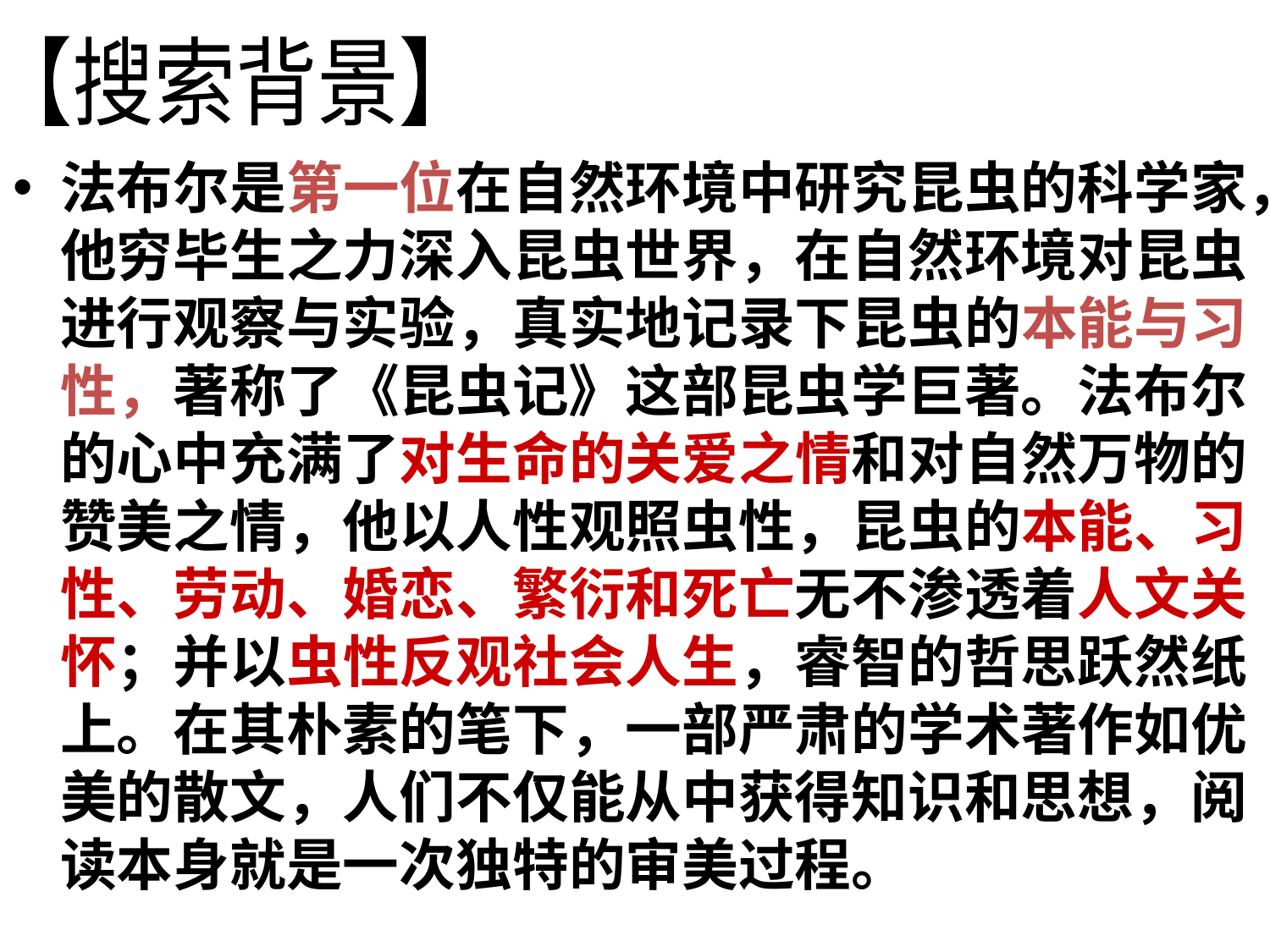

【搜索背景】
法布尔是第一位在自然环境中研究昆虫的科学家，他穷毕生之力深入昆虫世界，在自然环境对昆虫进行观察与实验，真实地记录下昆虫的本能与习性，著称了《昆虫记》这部昆虫学巨著。法布尔的心中充满了对生命的关爱之情和对自然万物的赞美之情，他以人性观照虫性，昆虫的本能、习性、劳动、婚恋、繁衍和死亡无不渗透着人文关怀；并以虫性反观社会人生，睿智的哲思跃然纸上。在其朴素的笔下，一部严肃的学术著作如优美的散文，人们不仅能从中获得知识和思想，阅读本身就是一次独特的审美过程。